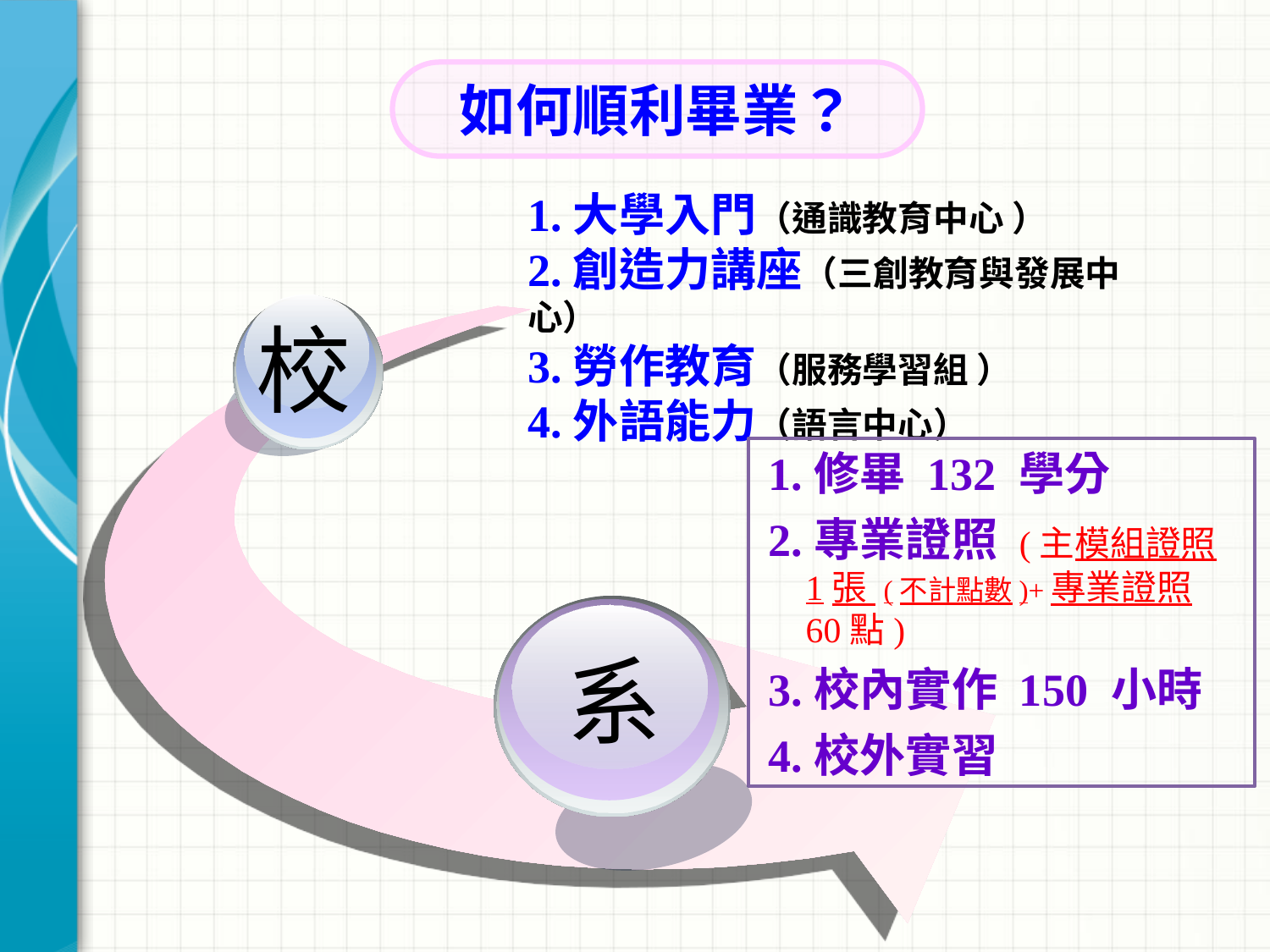

如何順利畢業？
1.大學入門（通識教育中心 ）
2.創造力講座（三創教育與發展中心）
3.勞作教育（服務學習組 ）
4.外語能力（語言中心）

校

1.修畢 132 學分
2.專業證照 (主模組證照1張 (不計點數)+專業證照60點)
3.校內實作 150 小時
4.校外實習

系